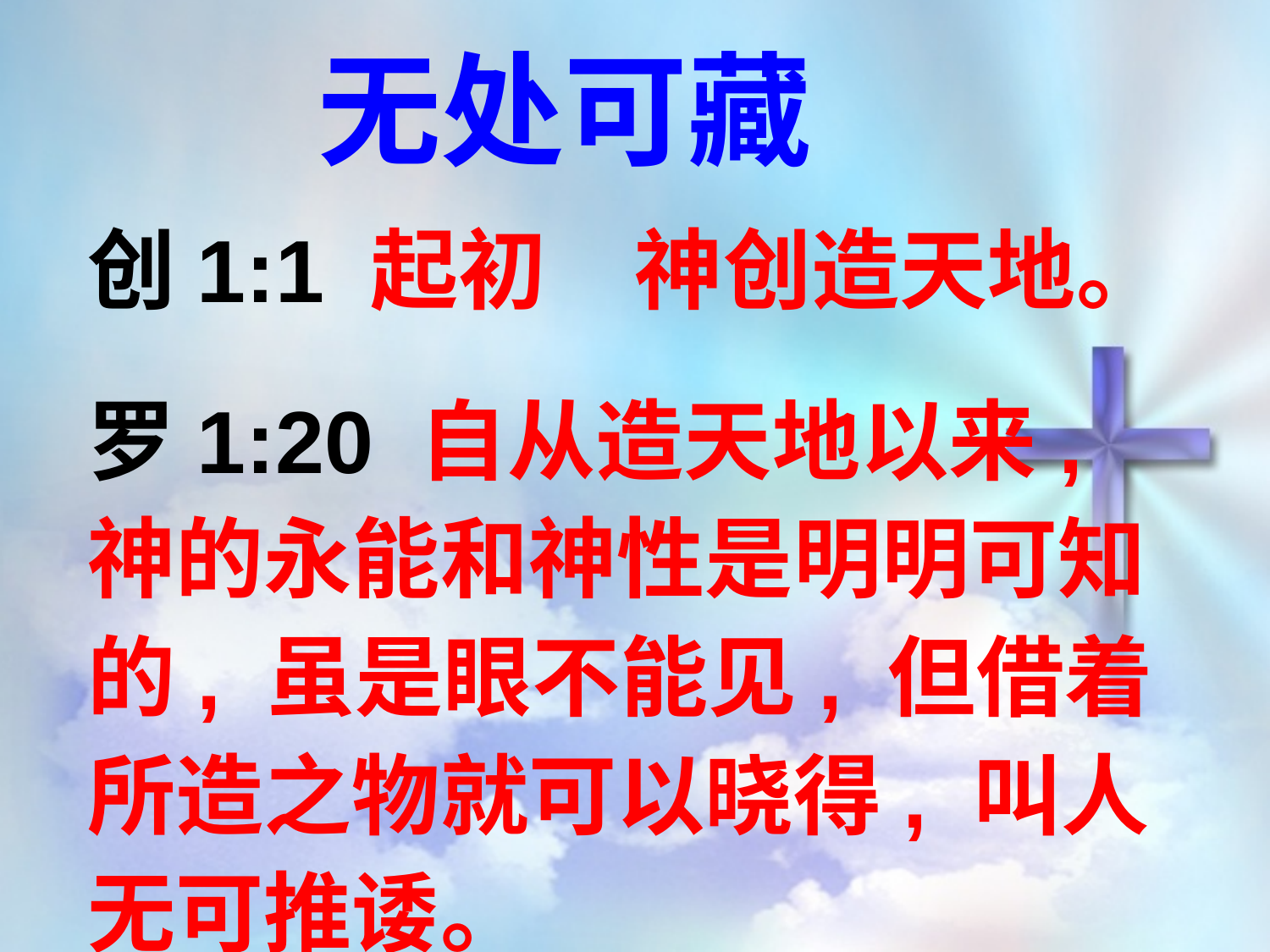

无处可藏
创1:1 起初　神创造天地。

罗1:20 自从造天地以来, 神的永能和神性是明明可知的, 虽是眼不能见, 但借着所造之物就可以晓得, 叫人无可推诿。